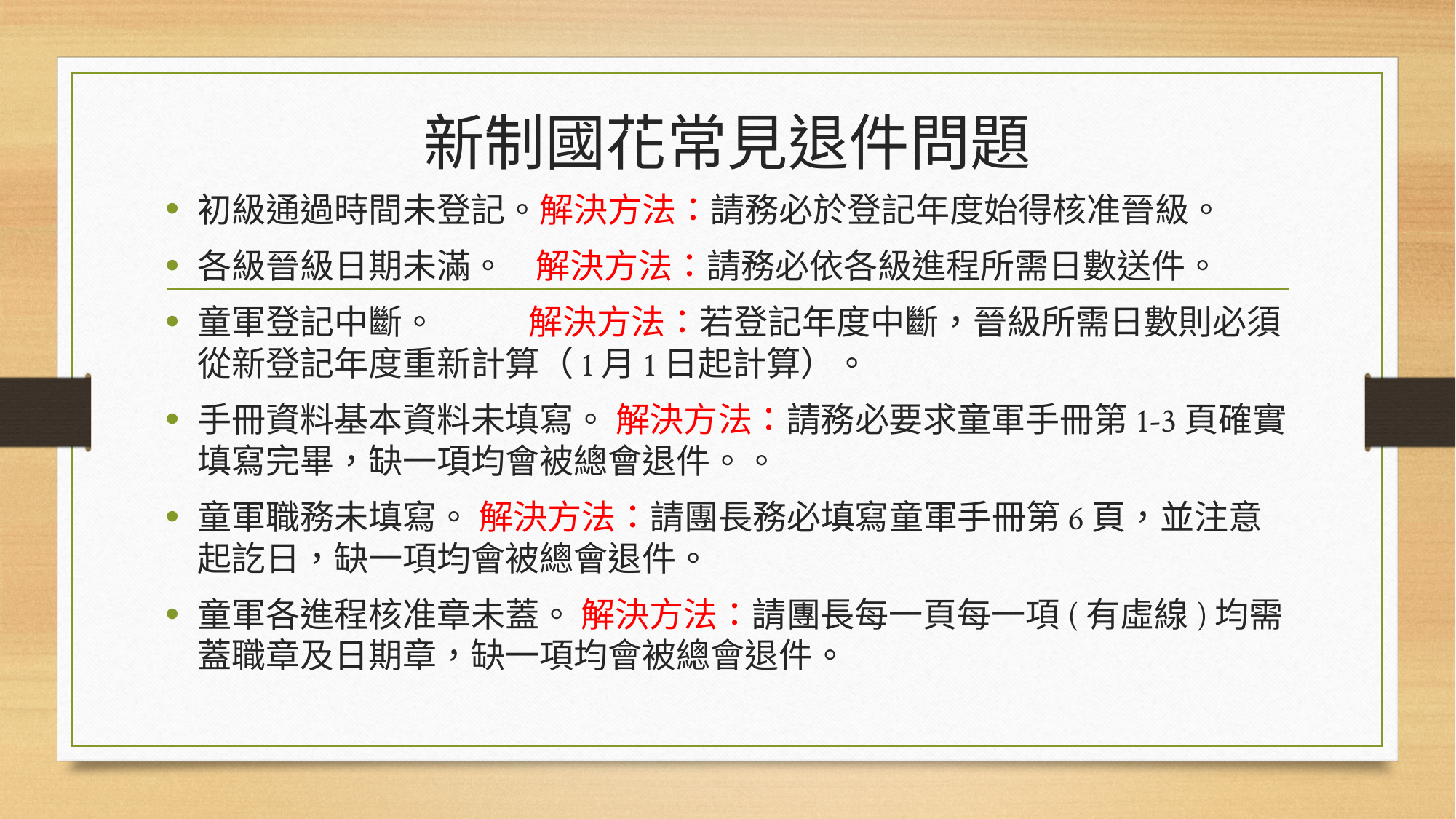

# 新制國花常見退件問題
初級通過時間未登記。解決方法：請務必於登記年度始得核准晉級。
各級晉級日期未滿。    解決方法：請務必依各級進程所需日數送件。
童軍登記中斷。            解決方法：若登記年度中斷，晉級所需日數則必須從新登記年度重新計算（1月1日起計算）。
手冊資料基本資料未填寫。 解決方法：請務必要求童軍手冊第1-3頁確實填寫完畢，缺一項均會被總會退件。。
童軍職務未填寫。 解決方法：請團長務必填寫童軍手冊第6頁，並注意起訖日，缺一項均會被總會退件。
童軍各進程核准章未蓋。 解決方法：請團長每一頁每一項(有虛線)均需蓋職章及日期章，缺一項均會被總會退件。